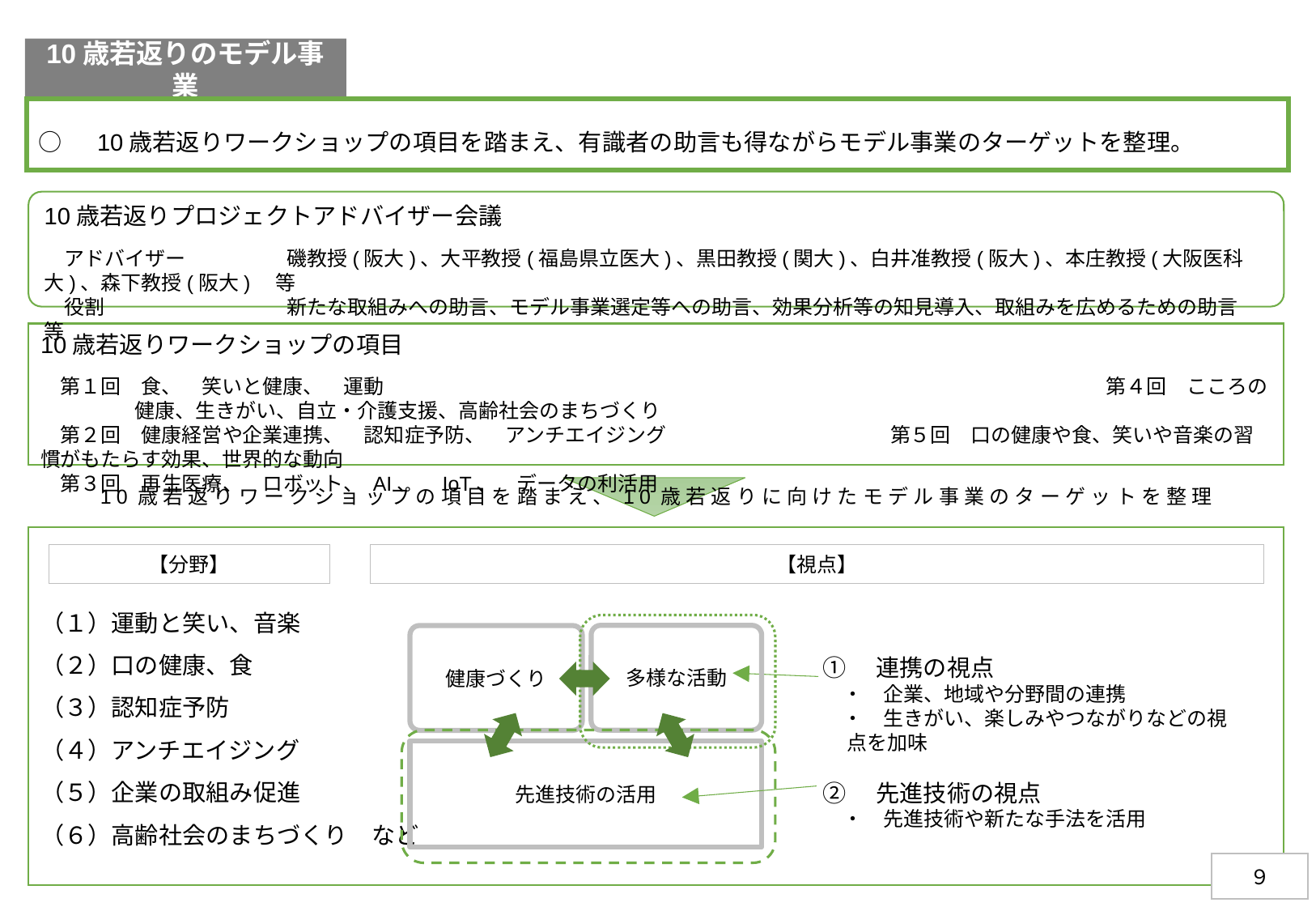

10歳若返りのモデル事業
○　10歳若返りワークショップの項目を踏まえ、有識者の助言も得ながらモデル事業のターゲットを整理。
10歳若返りプロジェクトアドバイザー会議

　アドバイザー	磯教授(阪大)、大平教授(福島県立医大)、黒田教授(関大)、白井准教授(阪大)、本庄教授(大阪医科大)、森下教授(阪大)　等
　役割		新たな取組みへの助言、モデル事業選定等への助言、効果分析等の知見導入、取組みを広めるための助言　等
10歳若返りワークショップの項目

　第１回　食、　笑いと健康、　運動						第４回　こころの健康、生きがい、自立・介護支援、高齢社会のまちづくり
　第２回　健康経営や企業連携、　認知症予防、　アンチエイジング		第５回　口の健康や食、笑いや音楽の習慣がもたらす効果、世界的な動向
　第３回　再生医療、　ロボット、 AI、　IoT、　データの利活用

10歳若返りワークショップの項目を踏まえ、10歳若返りに向けたモデル事業のターゲットを整理

（１）運動と笑い、音楽
（２）口の健康、食
（３）認知症予防
（４）アンチエイジング
（５）企業の取組み促進
（６）高齢社会のまちづくり　など
【分野】
【視点】

多様な活動
健康づくり
①　連携の視点
　・　企業、地域や分野間の連携
　・　生きがい、楽しみやつながりなどの視点を加味

②　先進技術の視点
　・　先進技術や新たな手法を活用

先進技術の活用
９